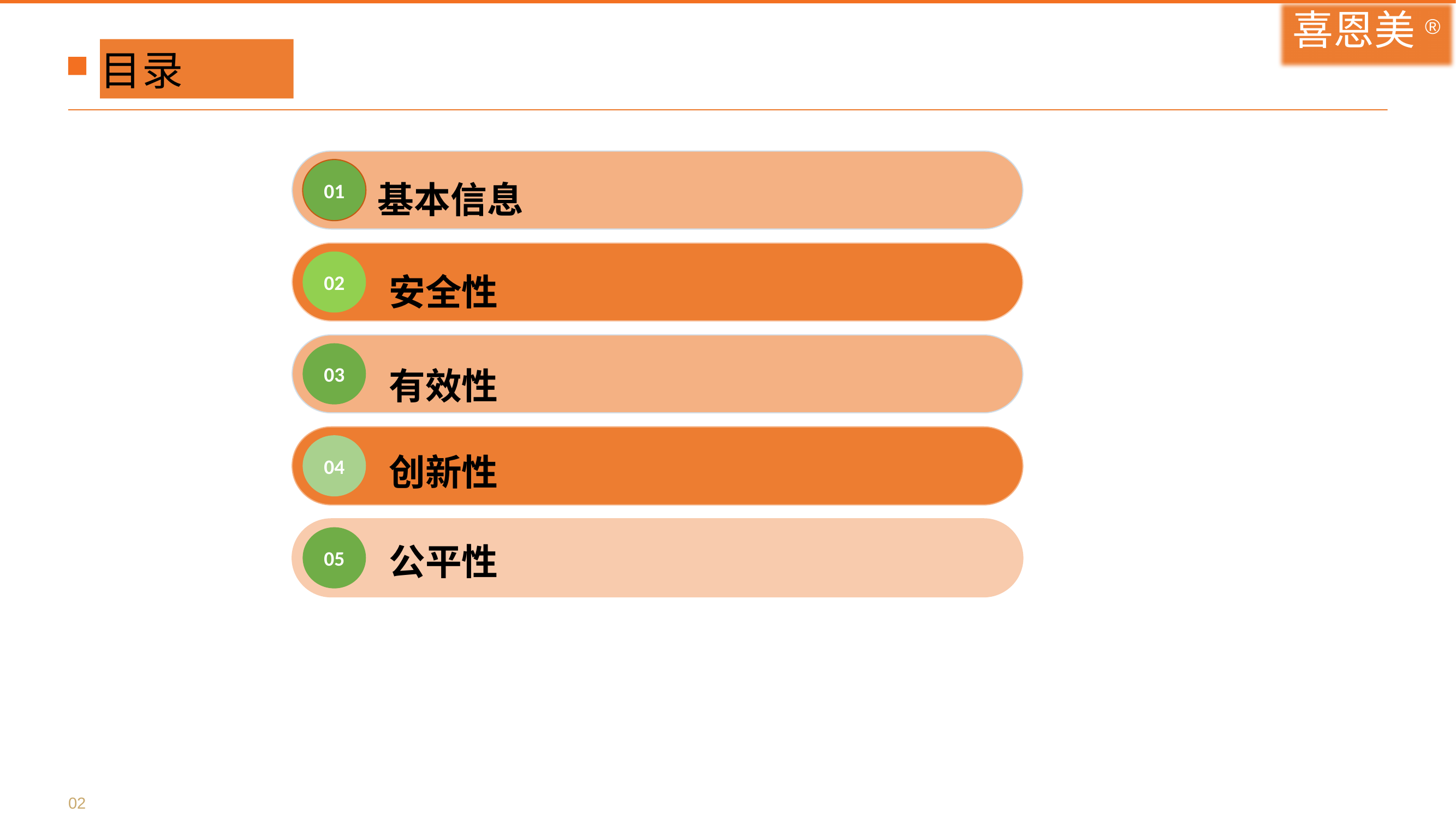

喜恩美®
目录

01
基本信息

02
安全性

03
有效性

04
创新性

05
公平性
02